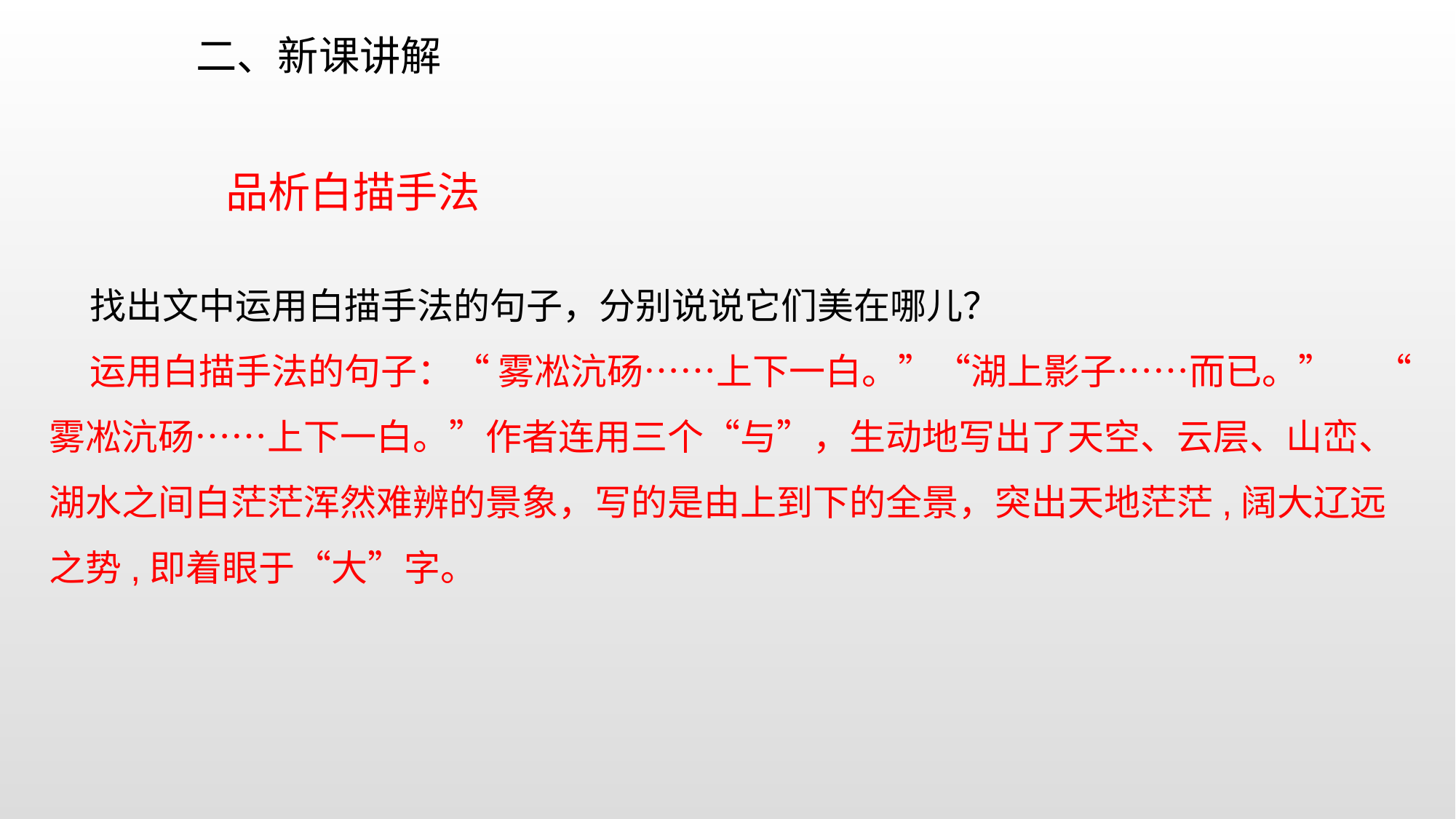

二、新课讲解

品析白描手法

找出文中运用白描手法的句子，分别说说它们美在哪儿？
运用白描手法的句子：“ 雾凇沆砀……上下一白。”“湖上影子……而已。”     “ 雾凇沆砀……上下一白。”作者连用三个“与”，生动地写出了天空、云层、山峦、湖水之间白茫茫浑然难辨的景象，写的是由上到下的全景，突出天地茫茫,阔大辽远之势,即着眼于“大”字。